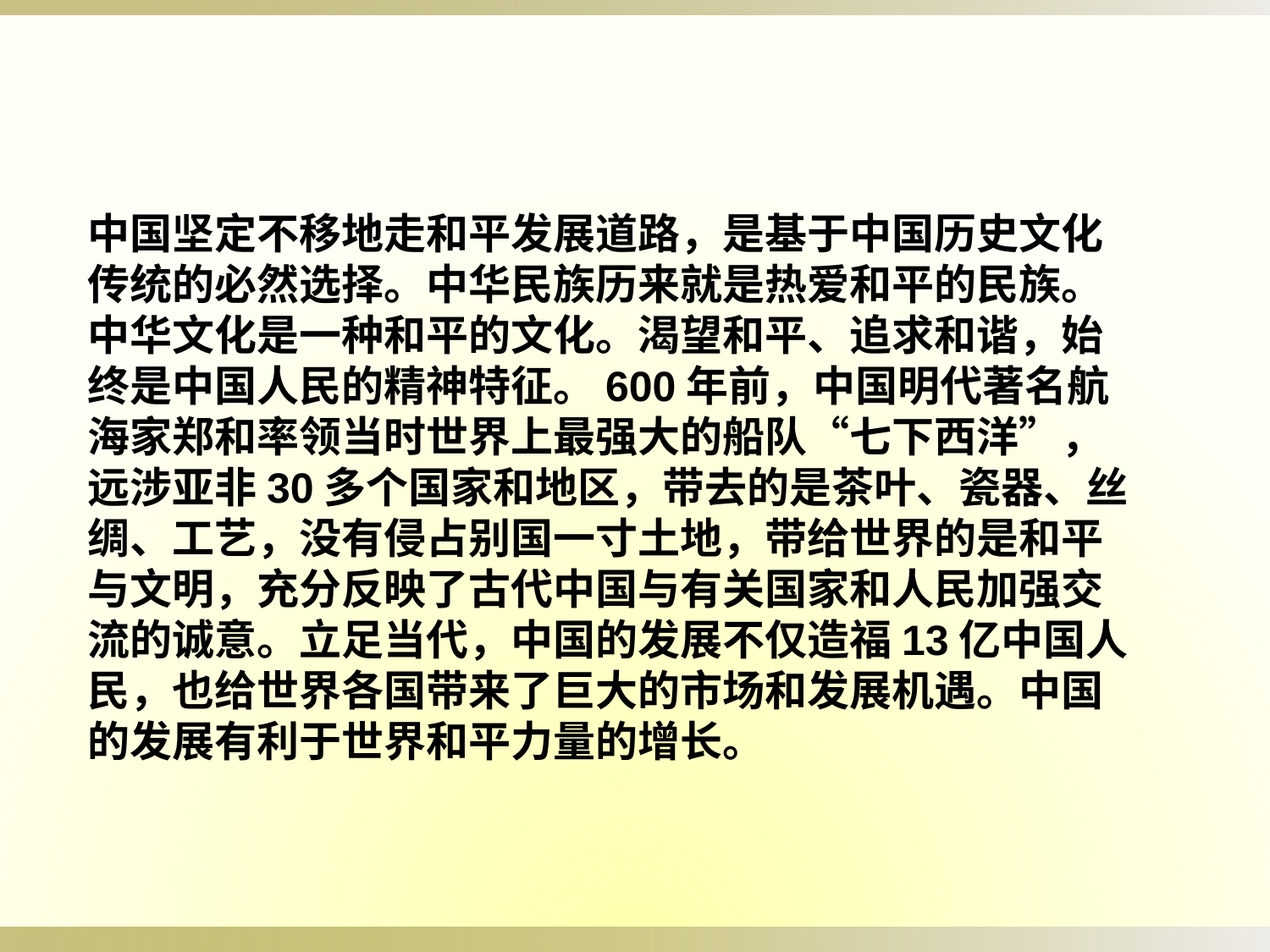

中国坚定不移地走和平发展道路，是基于中国历史文化传统的必然选择。中华民族历来就是热爱和平的民族。中华文化是一种和平的文化。渴望和平、追求和谐，始终是中国人民的精神特征。600年前，中国明代著名航海家郑和率领当时世界上最强大的船队“七下西洋”，远涉亚非30多个国家和地区，带去的是茶叶、瓷器、丝绸、工艺，没有侵占别国一寸土地，带给世界的是和平与文明，充分反映了古代中国与有关国家和人民加强交流的诚意。立足当代，中国的发展不仅造福13亿中国人民，也给世界各国带来了巨大的市场和发展机遇。中国的发展有利于世界和平力量的增长。